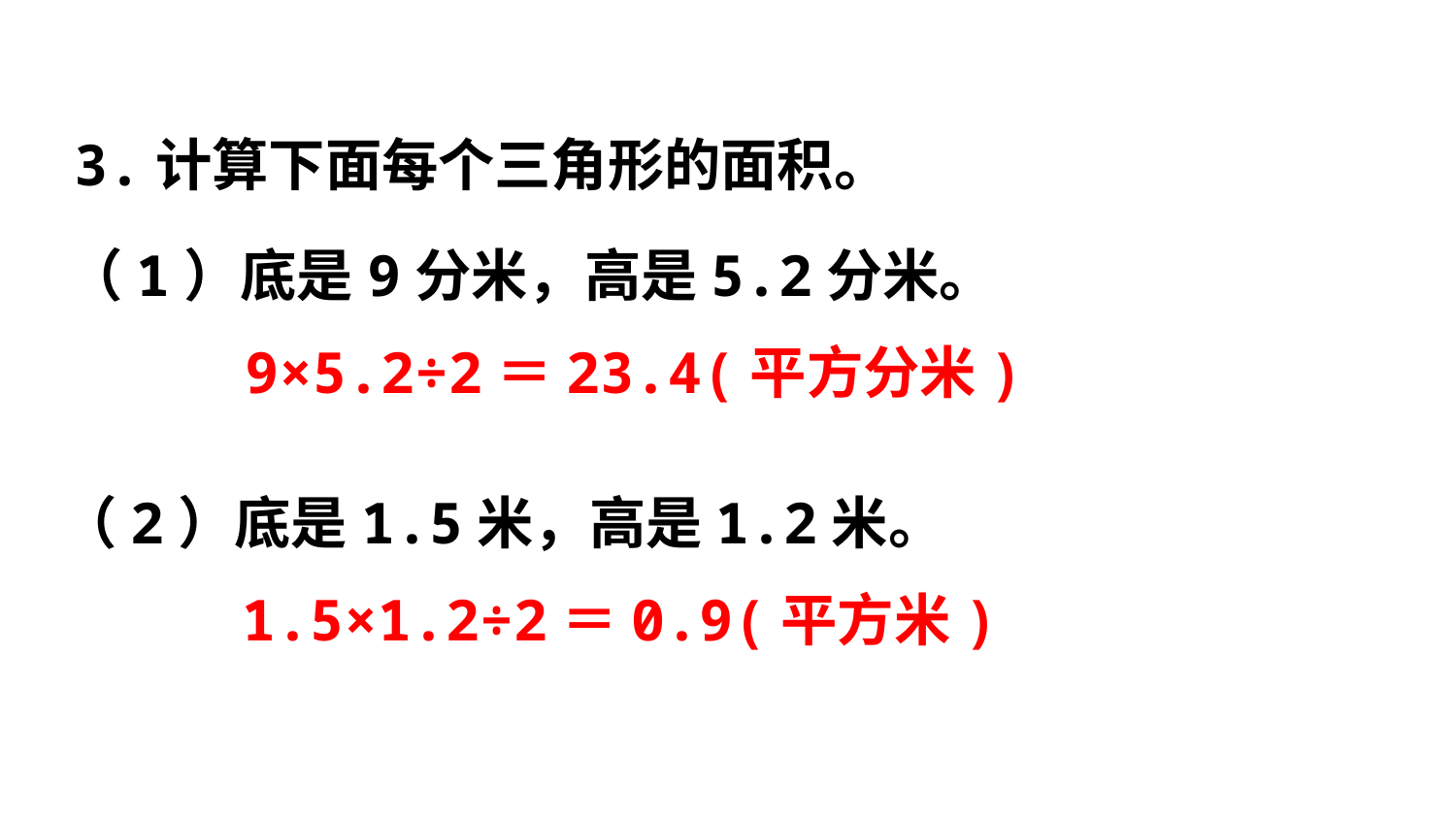

3.计算下面每个三角形的面积。
（1）底是9分米，高是5.2分米。
9×5.2÷2＝23.4(平方分米)
（2）底是1.5米，高是1.2米。
1.5×1.2÷2＝0.9(平方米)